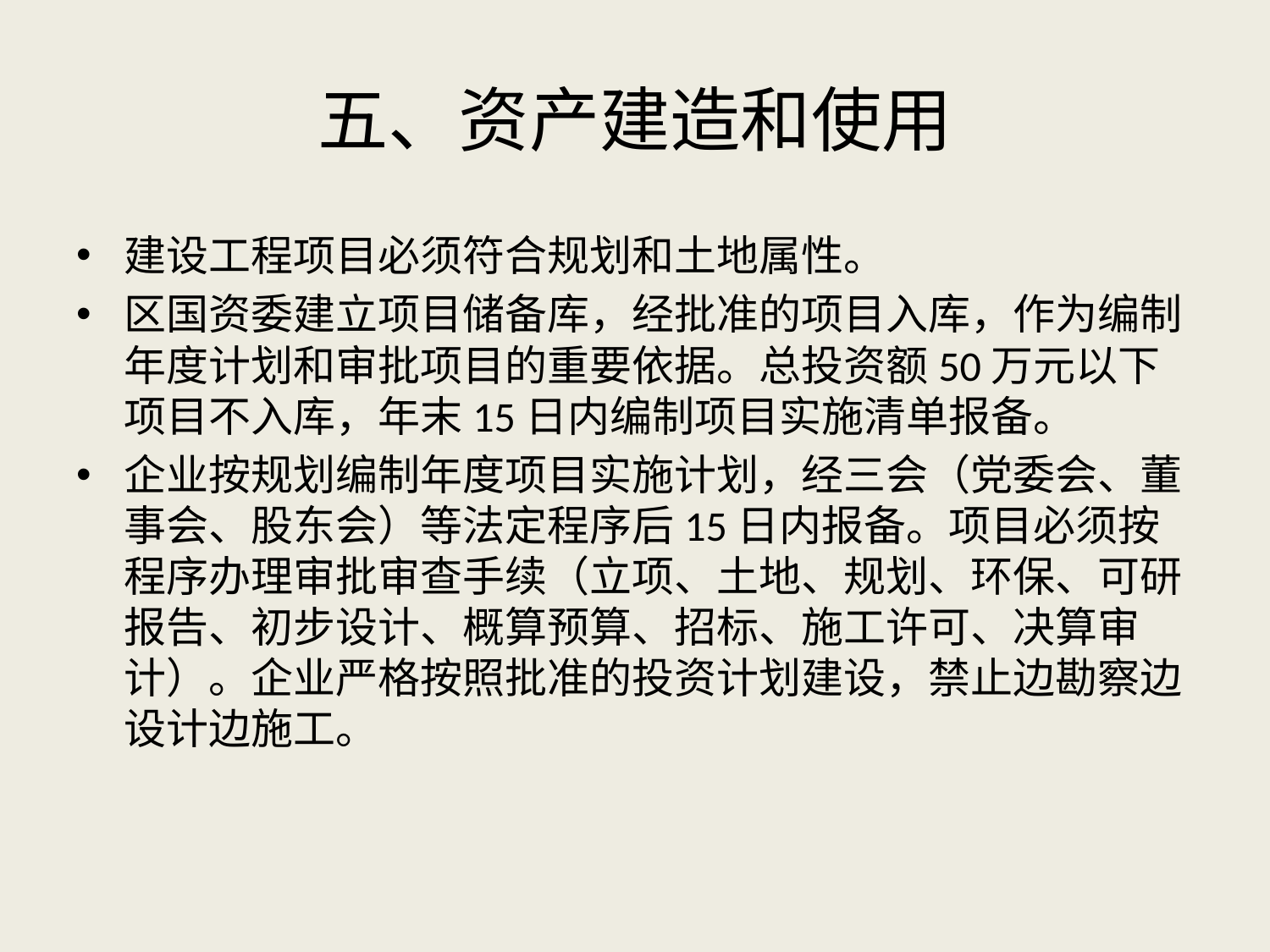

# 五、资产建造和使用
建设工程项目必须符合规划和土地属性。
区国资委建立项目储备库，经批准的项目入库，作为编制年度计划和审批项目的重要依据。总投资额50万元以下项目不入库，年末15日内编制项目实施清单报备。
企业按规划编制年度项目实施计划，经三会（党委会、董事会、股东会）等法定程序后15日内报备。项目必须按程序办理审批审查手续（立项、土地、规划、环保、可研报告、初步设计、概算预算、招标、施工许可、决算审计）。企业严格按照批准的投资计划建设，禁止边勘察边设计边施工。